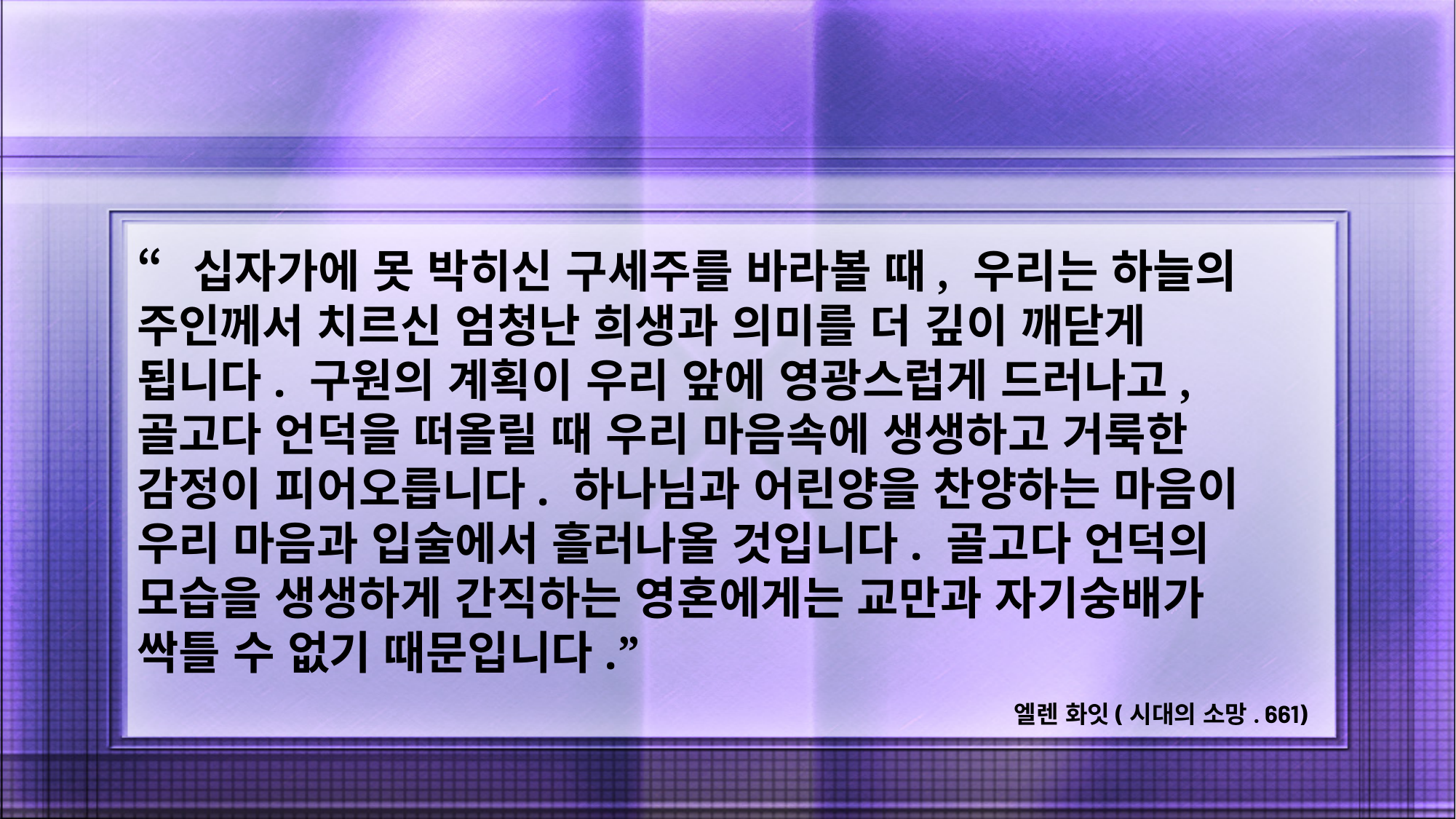

“십자가에 못 박히신 구세주를 바라볼 때, 우리는 하늘의 주인께서 치르신 엄청난 희생과 의미를 더 깊이 깨닫게 됩니다. 구원의 계획이 우리 앞에 영광스럽게 드러나고, 골고다 언덕을 떠올릴 때 우리 마음속에 생생하고 거룩한 감정이 피어오릅니다. 하나님과 어린양을 찬양하는 마음이 우리 마음과 입술에서 흘러나올 것입니다. 골고다 언덕의 모습을 생생하게 간직하는 영혼에게는 교만과 자기숭배가 싹틀 수 없기 때문입니다.”
엘렌 화잇(시대의 소망. 661)